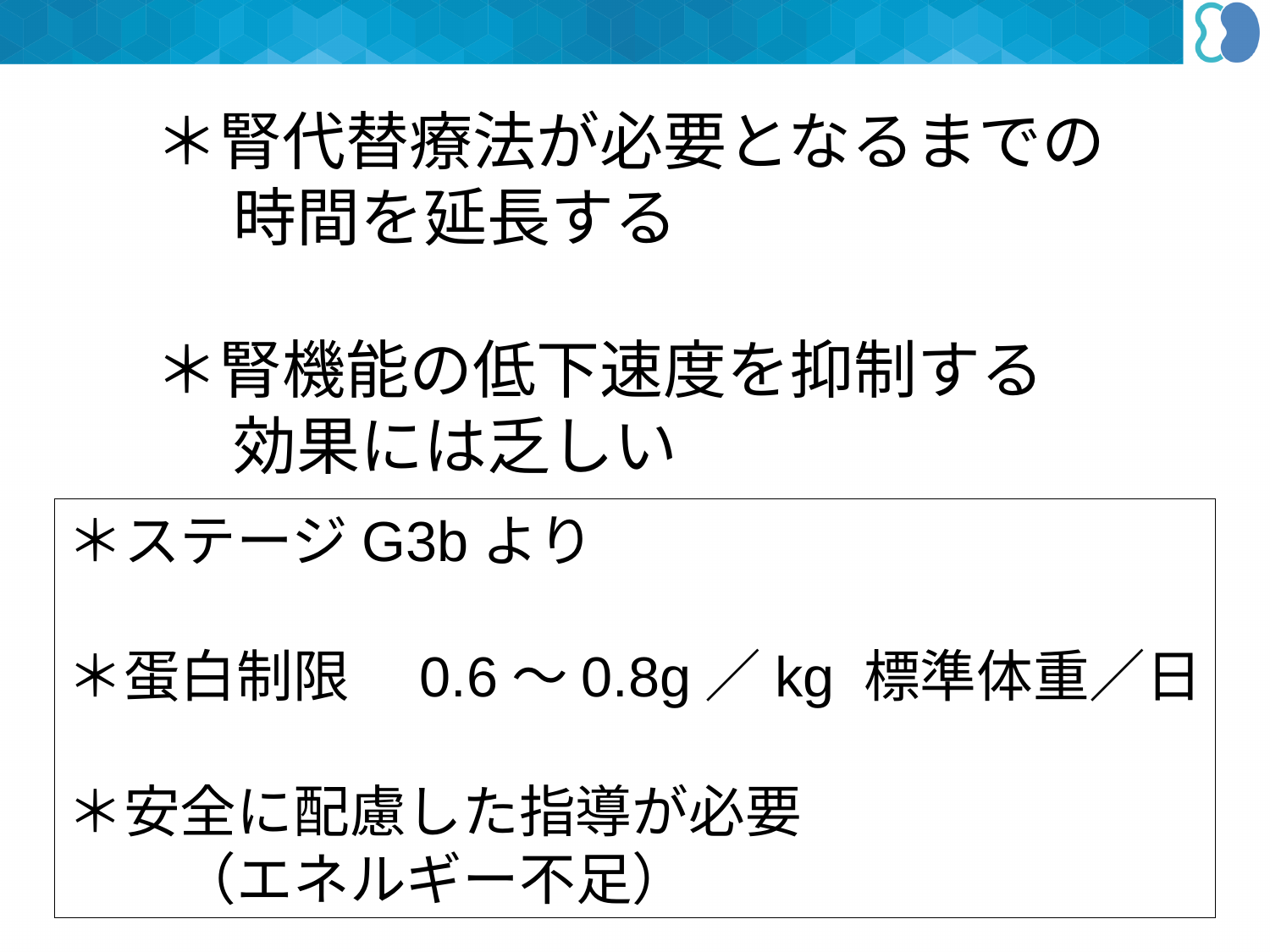

＊腎代替療法が必要となるまでの
　 時間を延長する

＊腎機能の低下速度を抑制する
　 効果には乏しい
＊ステージG3bより

＊蛋白制限　0.6〜0.8g／kg 標準体重／日

＊安全に配慮した指導が必要
　　（エネルギー不足）